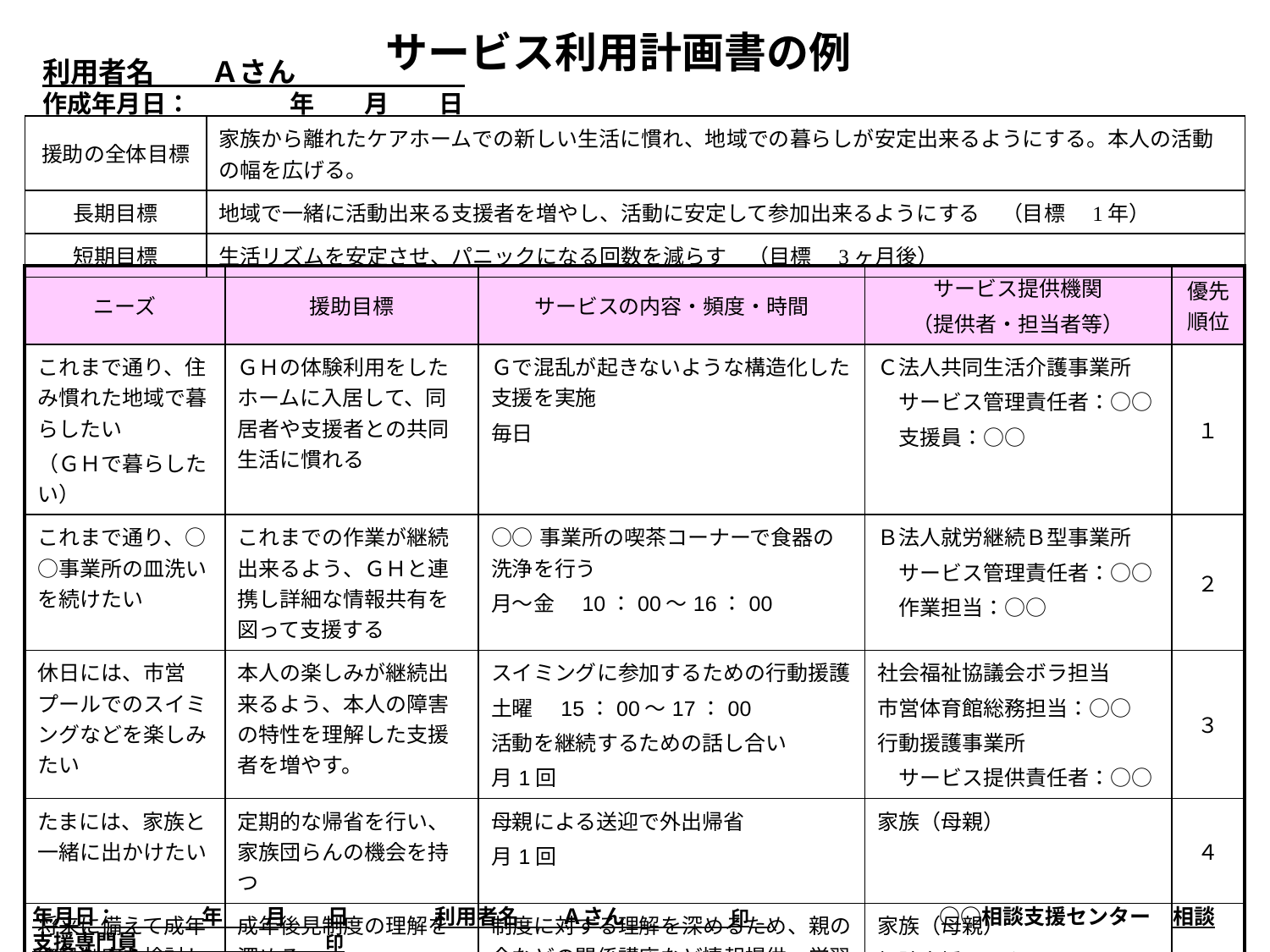

サービス利用計画書の例
利用者名　　Ａさん　　　　　　　　　　　　　　　　　　　　　　　　　　　　　　　　　作成年月日：　　　　年　　月　　日
| 援助の全体目標 | 家族から離れたケアホームでの新しい生活に慣れ、地域での暮らしが安定出来るようにする。本人の活動の幅を広げる。 |
| --- | --- |
| 長期目標 | 地域で一緒に活動出来る支援者を増やし、活動に安定して参加出来るようにする　（目標　1年） |
| 短期目標 | 生活リズムを安定させ、パニックになる回数を減らす　（目標　3ヶ月後） |
| ニーズ | 援助目標 | サービスの内容・頻度・時間 | サービス提供機関 （提供者・担当者等） | 優先順位 |
| --- | --- | --- | --- | --- |
| これまで通り、住み慣れた地域で暮らしたい （ＧＨで暮らしたい） | ＧＨの体験利用をしたホームに入居して、同居者や支援者との共同生活に慣れる | Ｇで混乱が起きないような構造化した支援を実施 毎日 | Ｃ法人共同生活介護事業所 　サービス管理責任者：○○ 　支援員：○○ | １ |
| これまで通り、○○事業所の皿洗いを続けたい | これまでの作業が継続出来るよう、ＧＨと連携し詳細な情報共有を図って支援する | ○○事業所の喫茶コーナーで食器の洗浄を行う 月～金　10：00～16：00 | Ｂ法人就労継続Ｂ型事業所　 　サービス管理責任者：○○ 　作業担当：○○ | ２ |
| 休日には、市営プールでのスイミングなどを楽しみたい | 本人の楽しみが継続出来るよう、本人の障害の特性を理解した支援者を増やす。 | スイミングに参加するための行動援護 土曜　15：00～17：00 活動を継続するための話し合い 月1回 | 社会福祉協議会ボラ担当 市営体育館総務担当：○○ 行動援護事業所 　サービス提供責任者：○○ | ３ |
| たまには、家族と一緒に出かけたい | 定期的な帰省を行い、家族団らんの機会を持つ | 母親による送迎で外出帰省 月1回 | 家族（母親） | ４ |
| 将来に備えて成年後見制度を検討したい（母親の希望） | 成年後見制度の理解を深める | 制度に対する理解を深めるため、親の会などの関係講座など情報提供、学習の場を示す | 家族（母親） 相談支援センター | ５ |
年月日：　　　　年　　月　　日　　　　利用者名　　Ａさん　　　　　印　　　　　　　　　○○相談支援センター　相談支援専門員　　　　　　　　　印